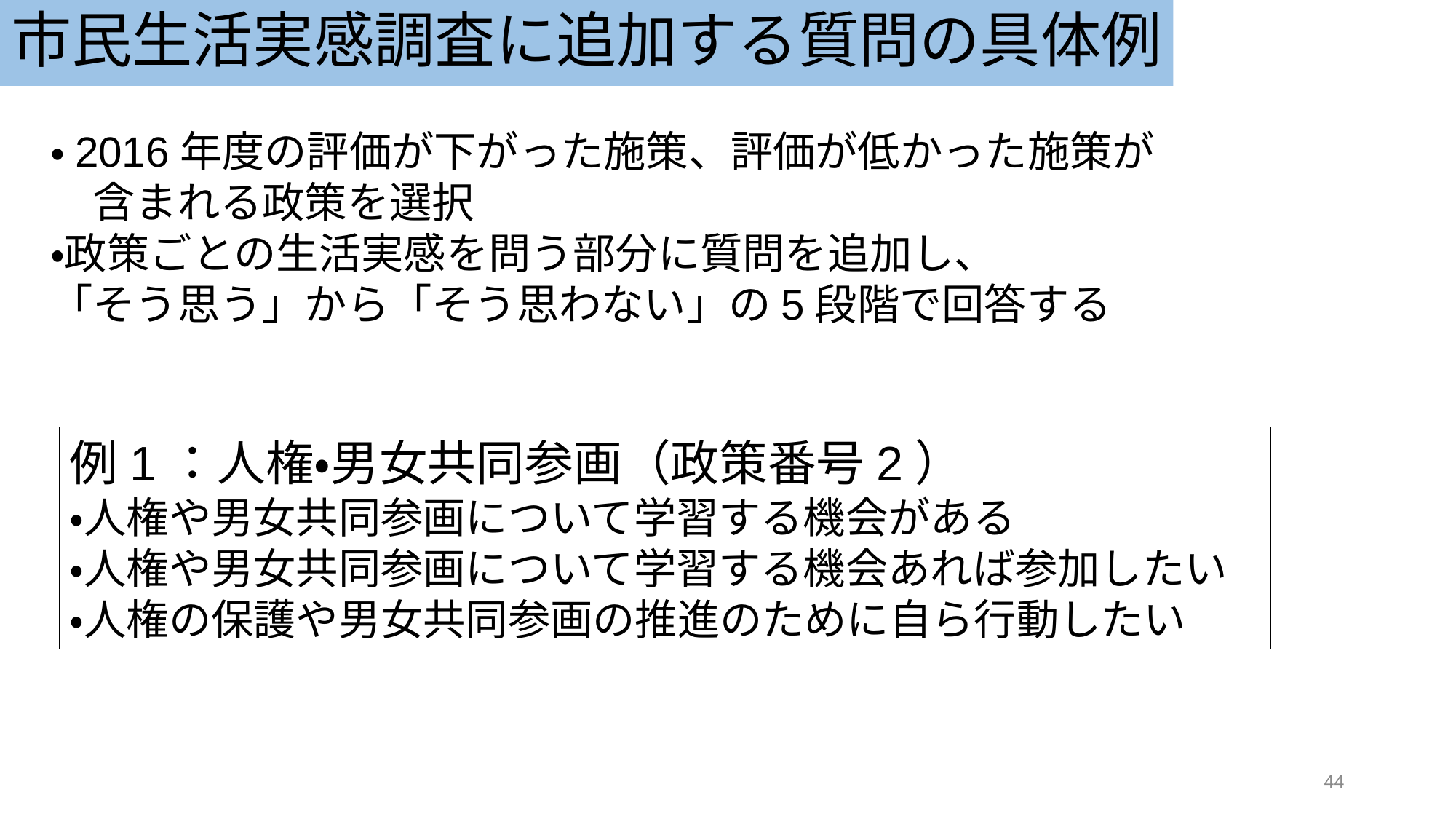

市民生活実感調査に追加する質問の具体例
・2016年度の評価が下がった施策、評価が低かった施策が
　含まれる政策を選択
・政策ごとの生活実感を問う部分に質問を追加し、
「そう思う」から「そう思わない」の5段階で回答する
例1：人権・男女共同参画（政策番号2）
・人権や男女共同参画について学習する機会がある
・人権や男女共同参画について学習する機会あれば参加したい
・人権の保護や男女共同参画の推進のために自ら行動したい
44